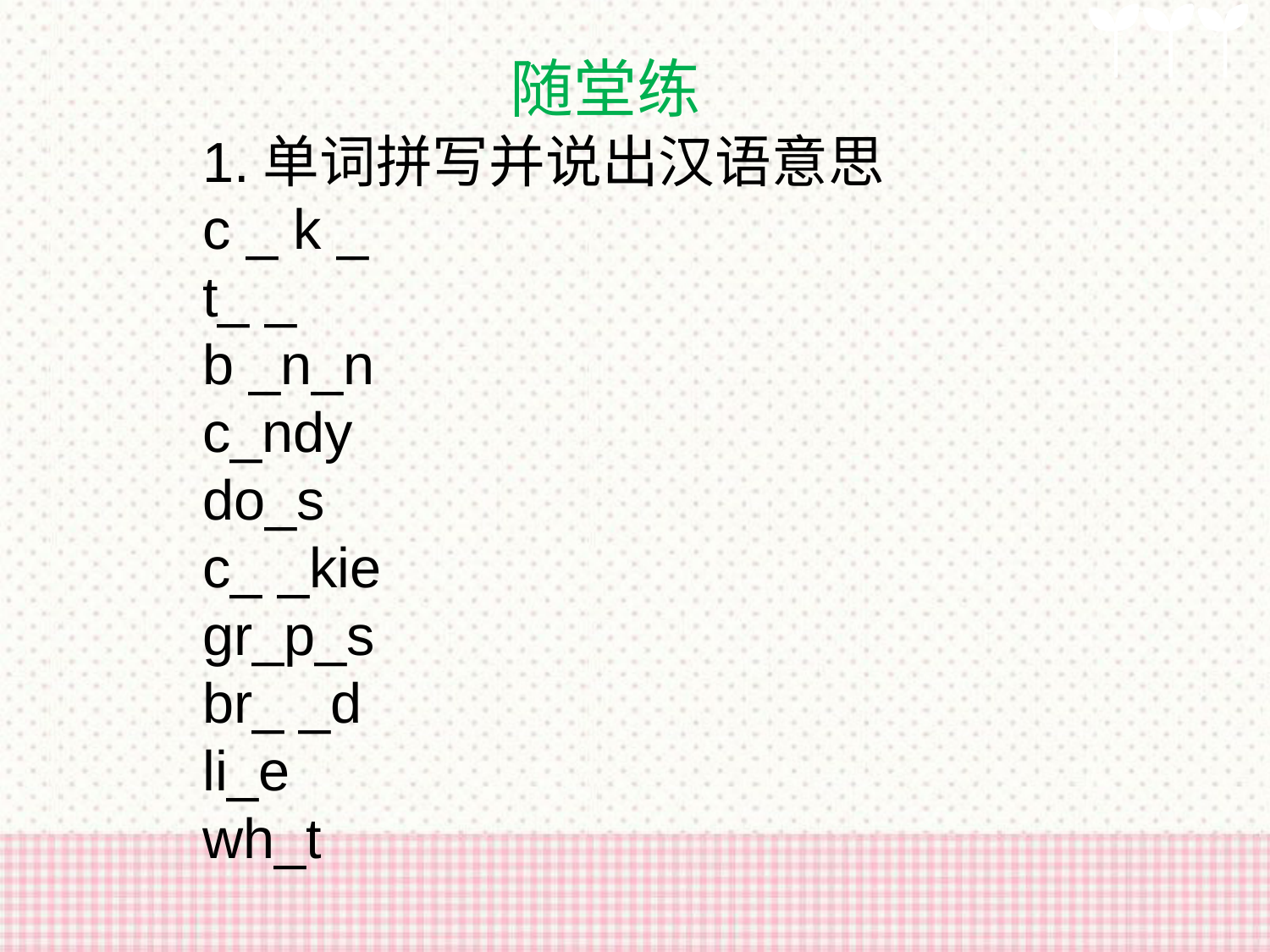

随堂练
1.单词拼写并说出汉语意思
c _ k _
t_ _
b _n_n
c_ndy
do_s
c_ _kie
gr_p_s
br_ _d
li_e
wh_t